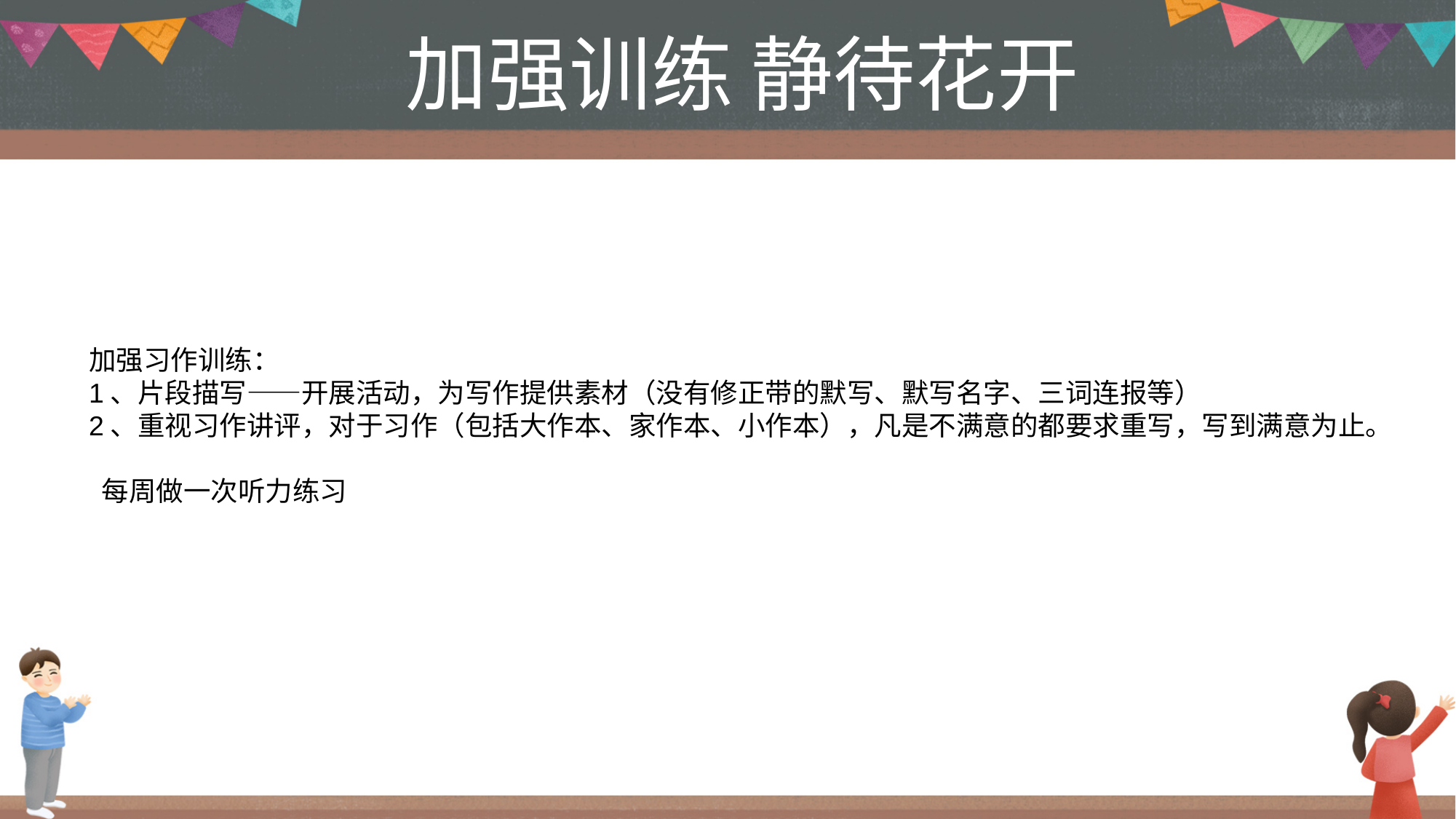

加强训练 静待花开
加强习作训练：
1、片段描写——开展活动，为写作提供素材（没有修正带的默写、默写名字、三词连报等）
2、重视习作讲评，对于习作（包括大作本、家作本、小作本），凡是不满意的都要求重写，写到满意为止。

 每周做一次听力练习